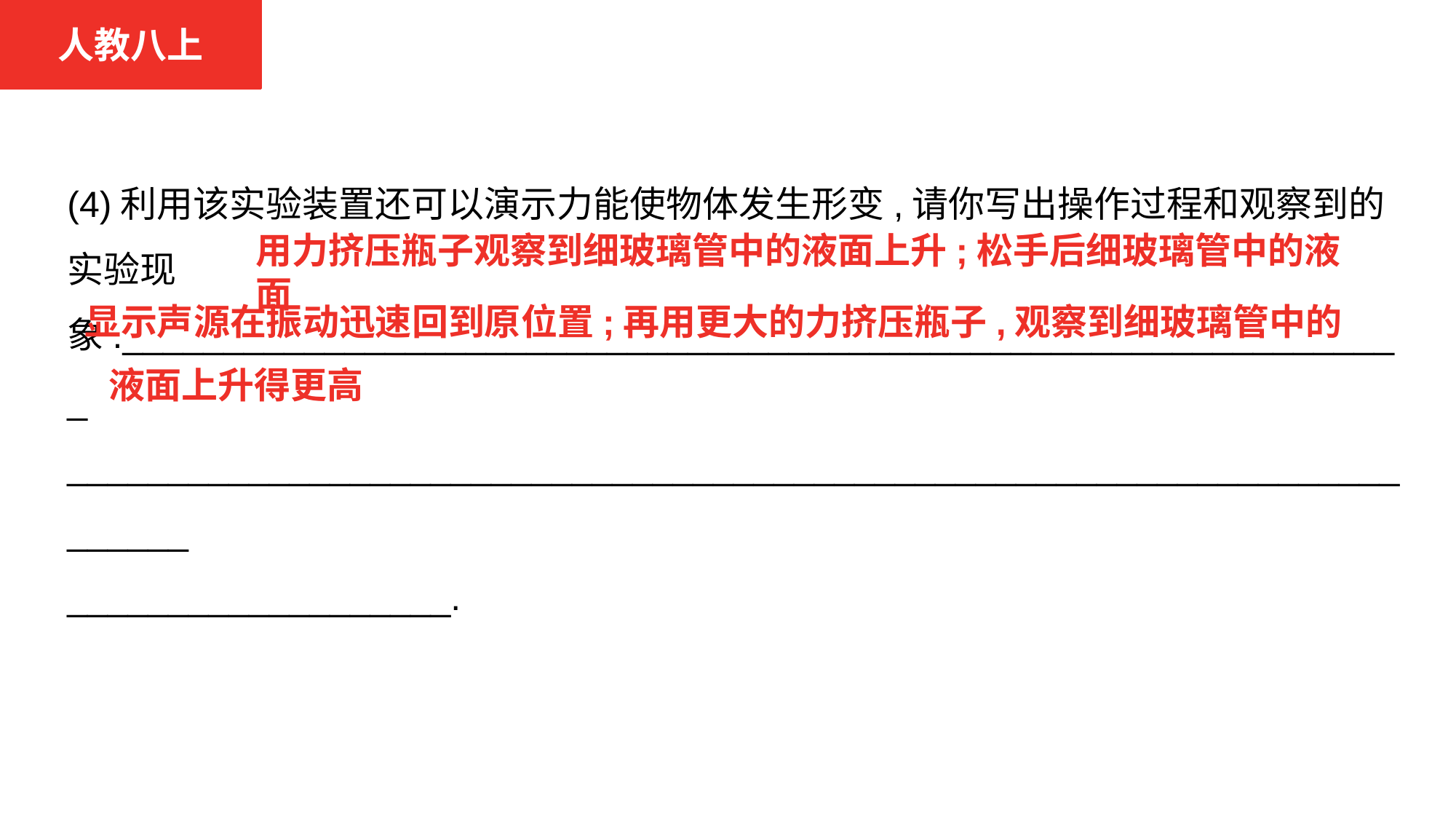

人教八上
(4)利用该实验装置还可以演示力能使物体发生形变,请你写出操作过程和观察到的实验现象.________________________________________________________________
________________________________________________________________________
___________________.
用力挤压瓶子观察到细玻璃管中的液面上升;松手后细玻璃管中的液面
显示声源在振动迅速回到原位置;再用更大的力挤压瓶子,观察到细玻璃管中的
液面上升得更高